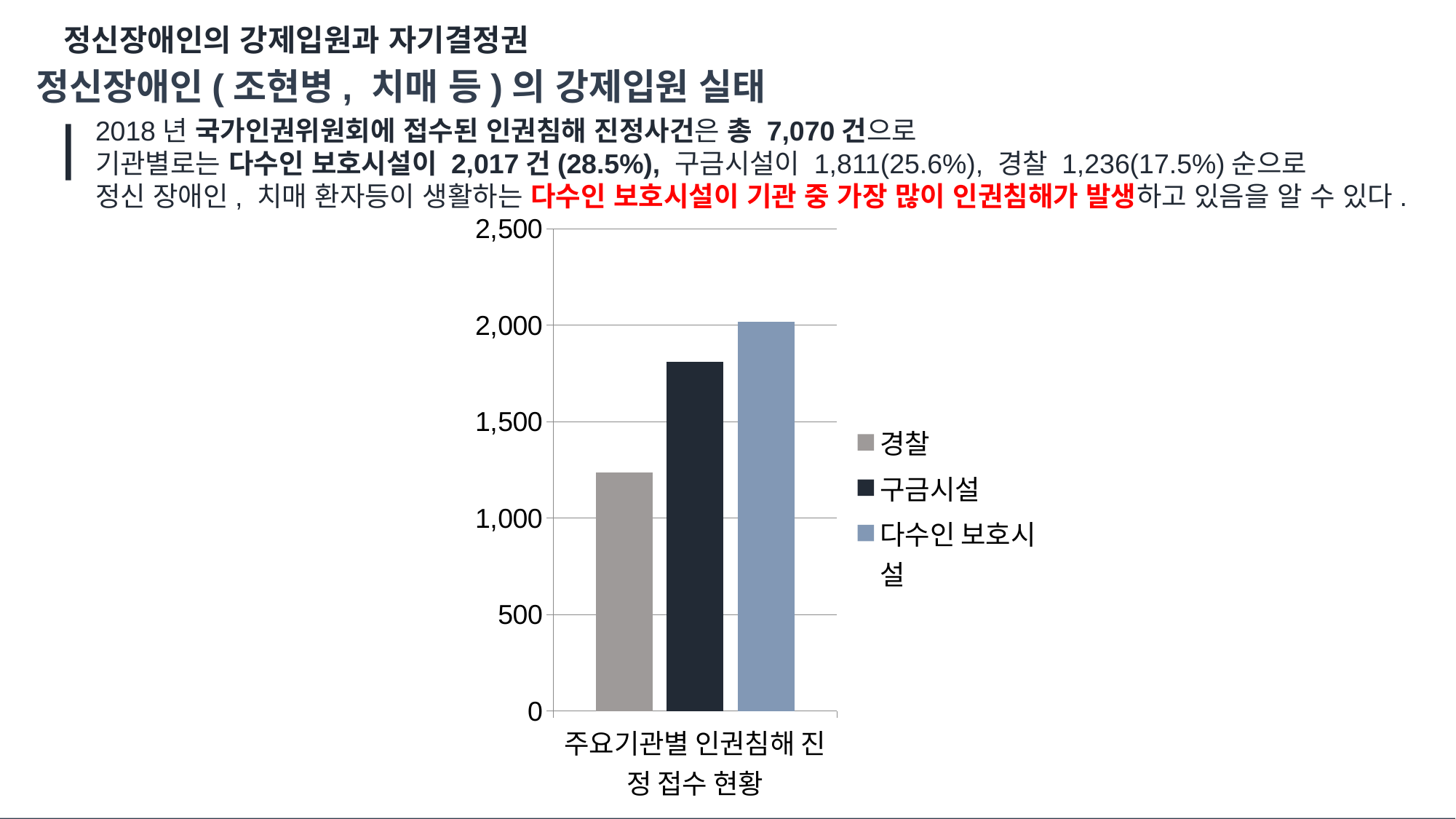

정신장애인의 강제입원과 자기결정권
정신장애인(조현병, 치매 등)의 강제입원 실태
2018년 국가인권위원회에 접수된 인권침해 진정사건은 총 7,070건으로
기관별로는 다수인 보호시설이 2,017건(28.5%), 구금시설이 1,811(25.6%), 경찰 1,236(17.5%)순으로
정신 장애인, 치매 환자등이 생활하는 다수인 보호시설이 기관 중 가장 많이 인권침해가 발생하고 있음을 알 수 있다.

### Chart

| Category | 경찰 | 구금시설 | 다수인 보호시설 |
|---|---|---|---|
| 주요기관별 인권침해 진정 접수 현황 | 1236.0 | 1811.0 | 2017.0 |